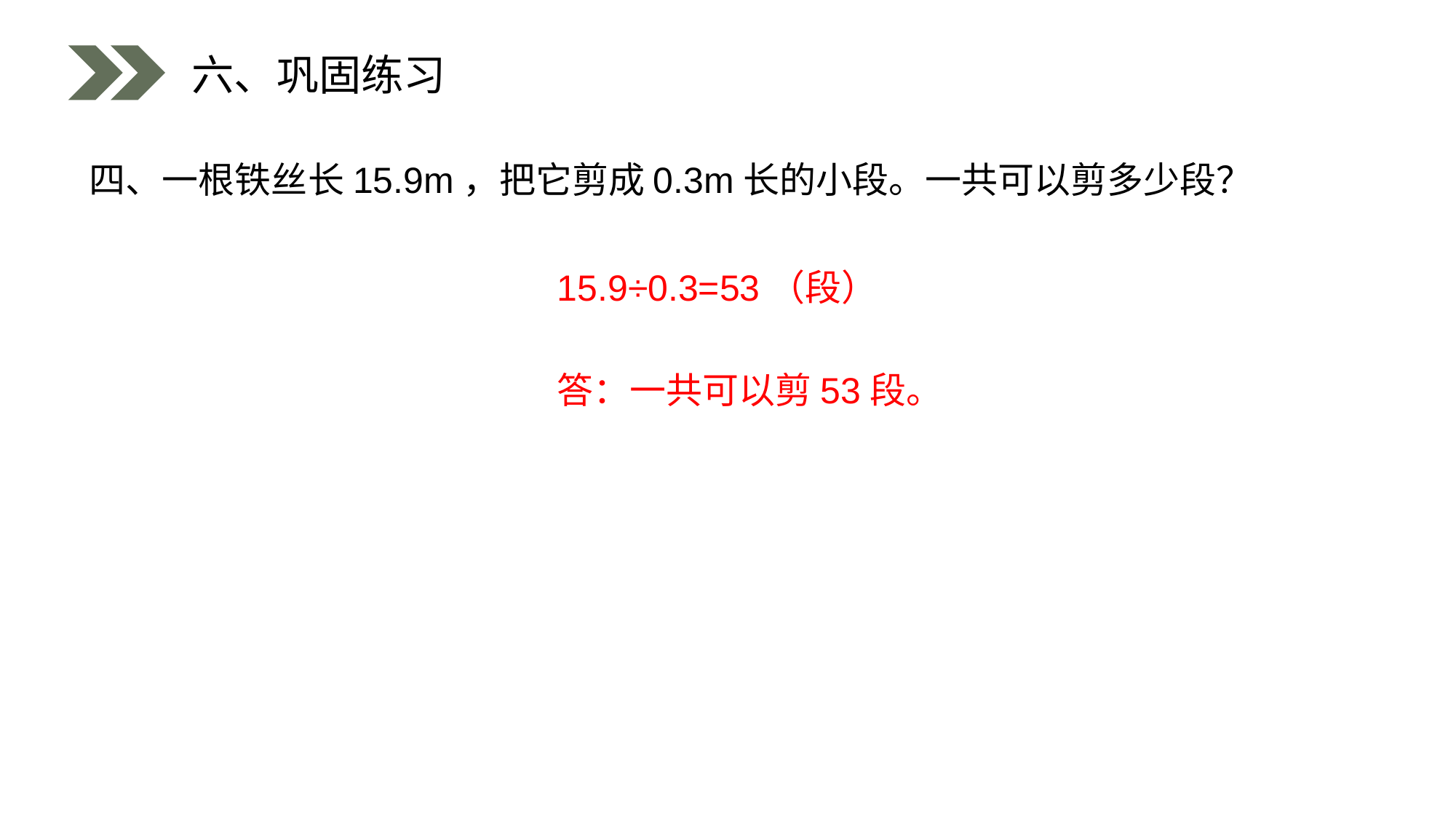

六、巩固练习
四、一根铁丝长15.9m，把它剪成0.3m长的小段。一共可以剪多少段？
15.9÷0.3=53（段）
答：一共可以剪53段。